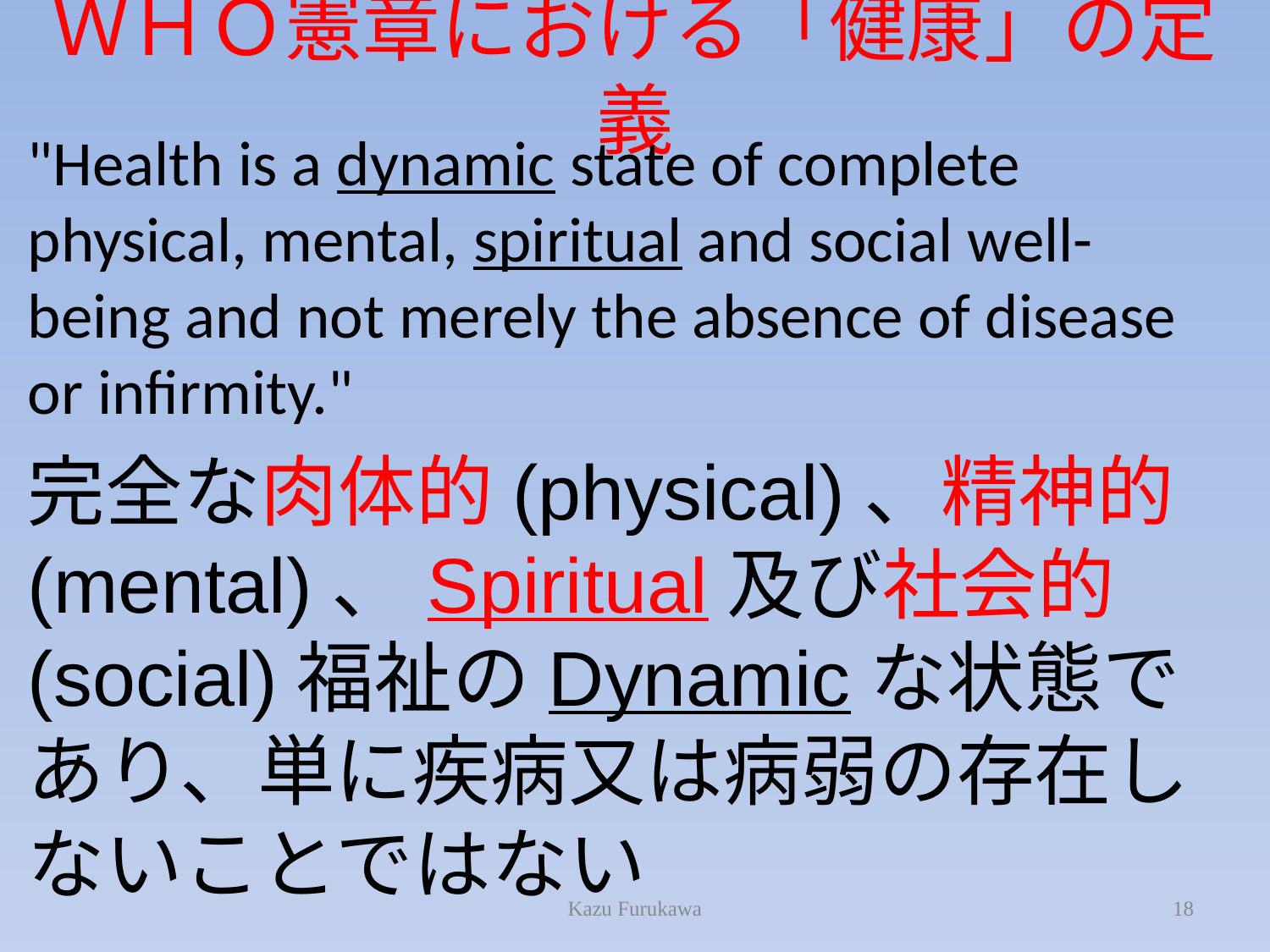

# ＷＨＯ憲章における「健康」の定義
"Health is a dynamic state of complete physical, mental, spiritual and social well-being and not merely the absence of disease or infirmity."
完全な肉体的(physical)、精神的(mental)、Spiritual及び社会的(social)福祉のDynamicな状態であり、単に疾病又は病弱の存在しないことではない
Kazu Furukawa
18